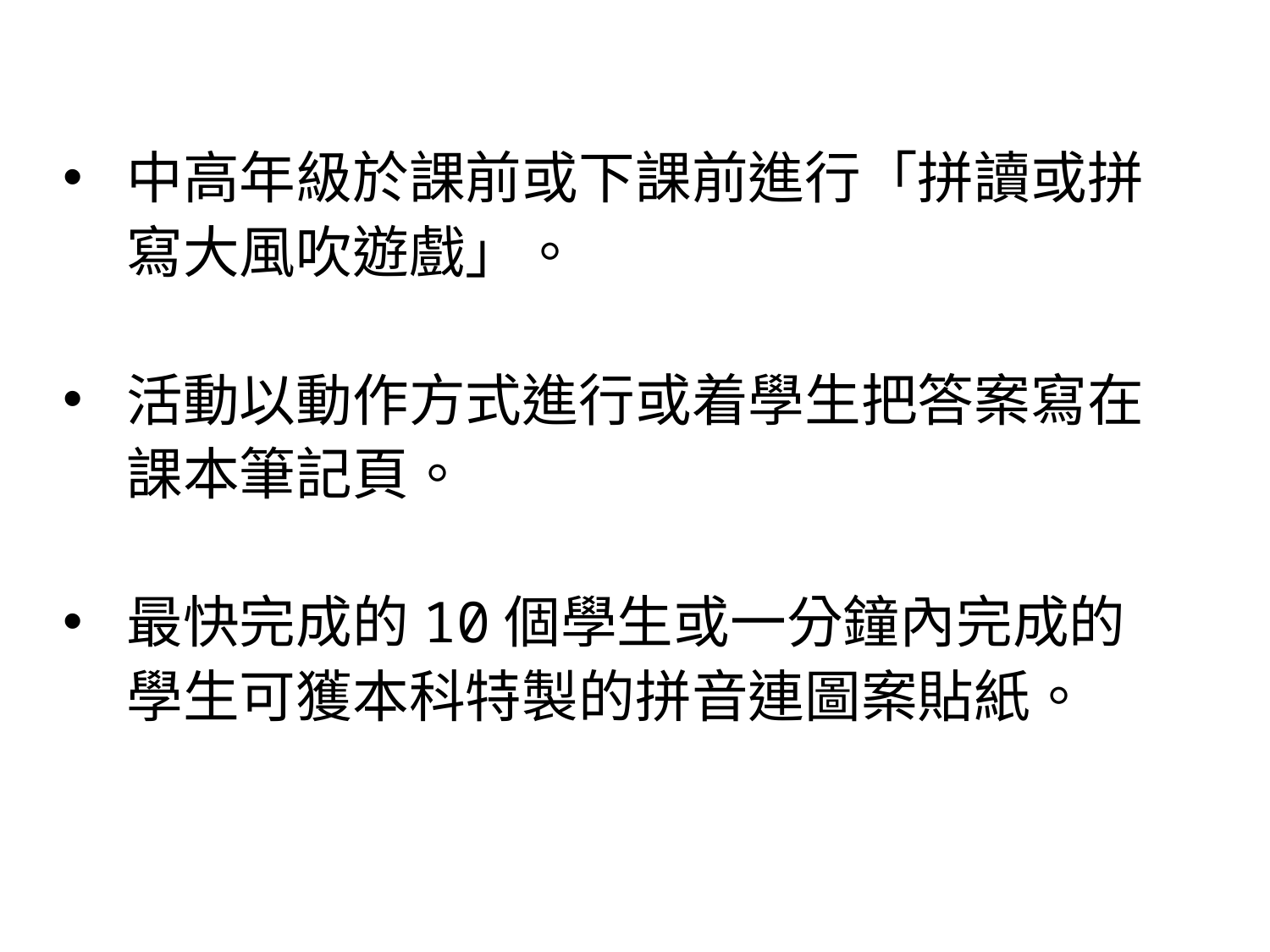

中高年級於課前或下課前進行「拼讀或拼寫大風吹遊戲」。

活動以動作方式進行或着學生把答案寫在課本筆記頁。

最快完成的10個學生或一分鐘內完成的學生可獲本科特製的拼音連圖案貼紙。